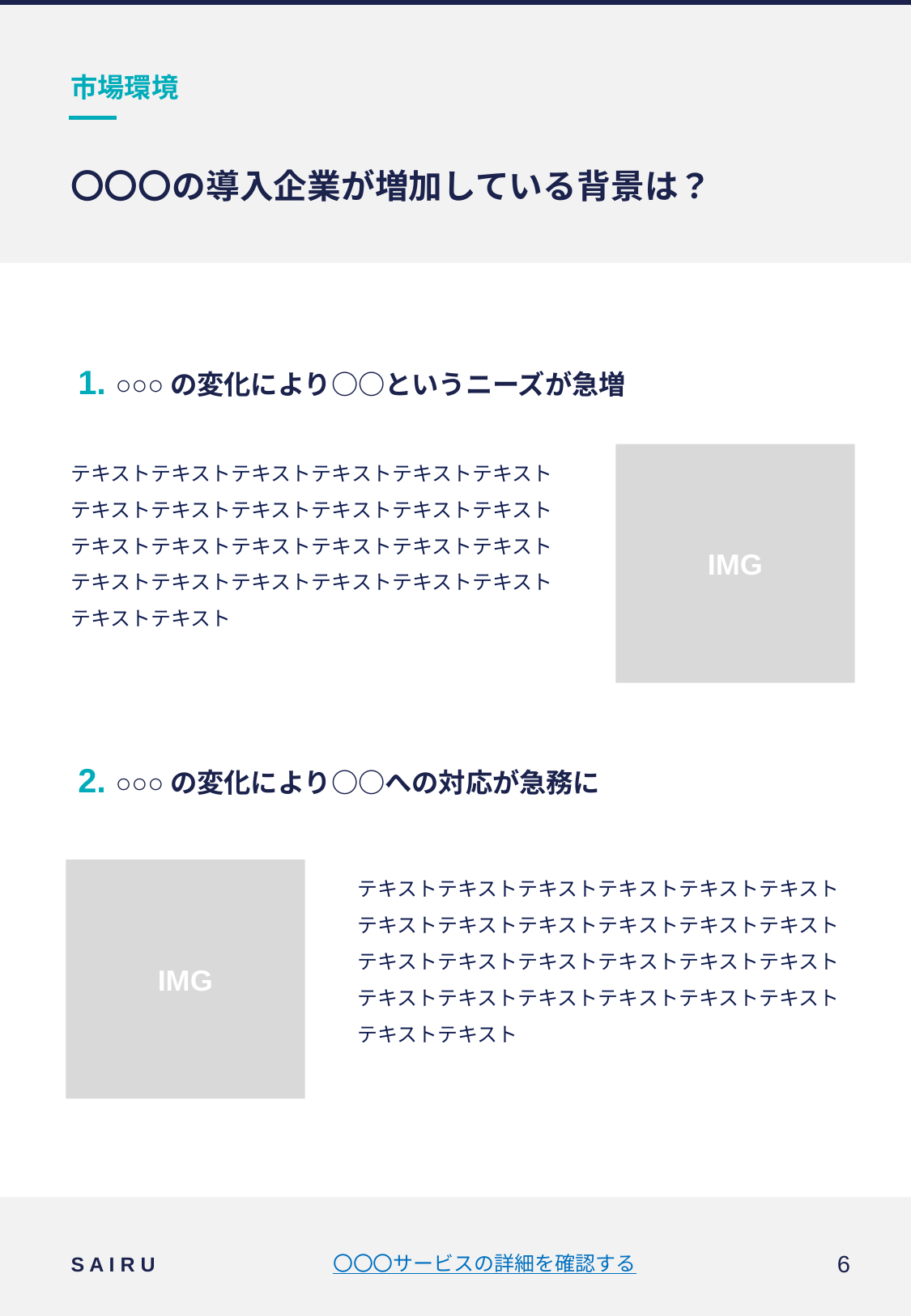

市場環境
# 〇〇〇の導入企業が増加している背景は？
1. ○○○の変化により○○というニーズが急増
テキストテキストテキストテキストテキストテキストテキストテキストテキストテキストテキストテキストテキストテキストテキストテキストテキストテキストテキストテキストテキストテキストテキストテキストテキストテキスト
IMG
2. ○○○の変化により○○への対応が急務に
IMG
テキストテキストテキストテキストテキストテキストテキストテキストテキストテキストテキストテキストテキストテキストテキストテキストテキストテキストテキストテキストテキストテキストテキストテキストテキストテキスト
〇〇〇サービスの詳細を確認する
6
S A I R U